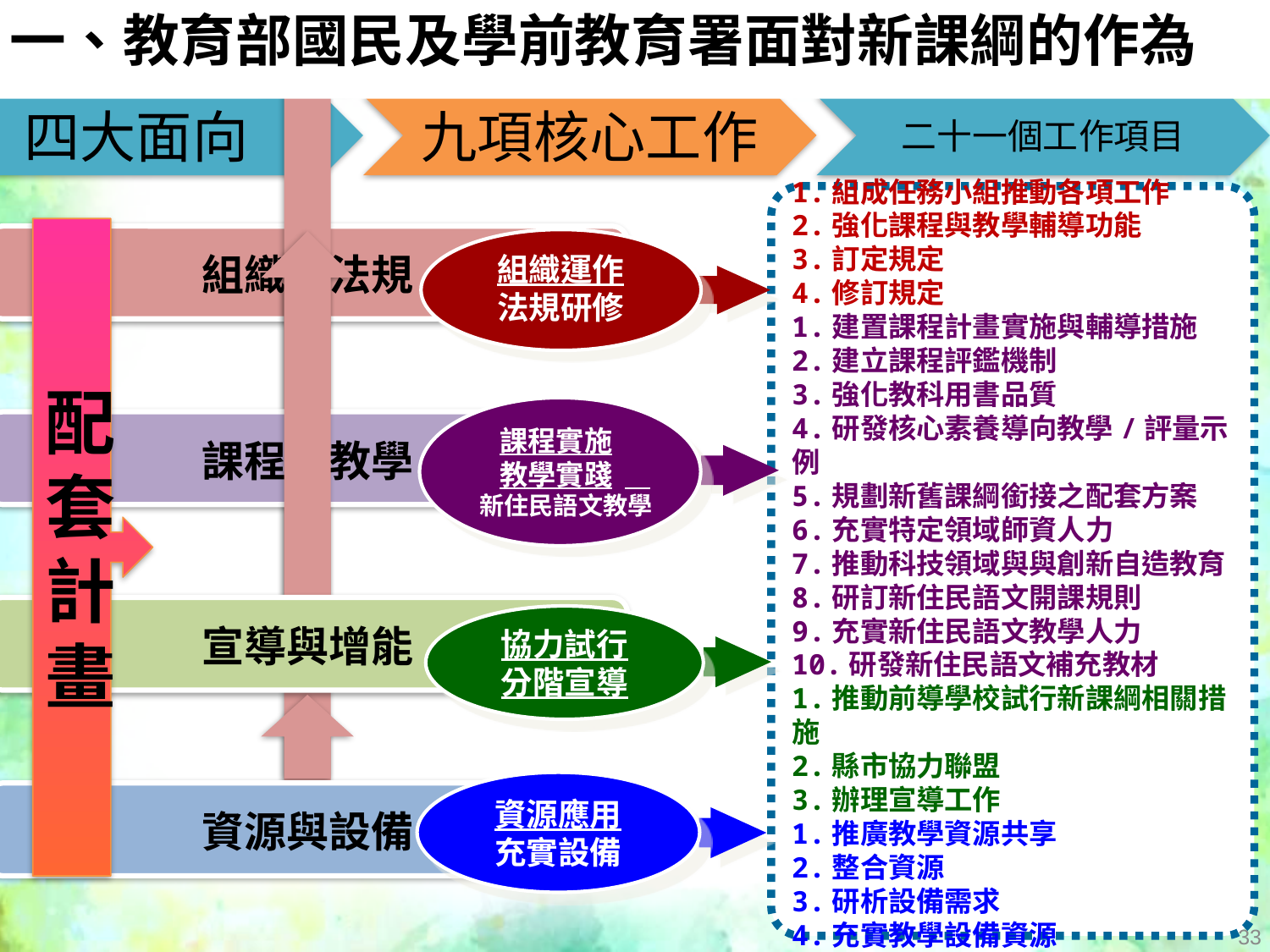

一、教育部國民及學前教育署面對新課綱的作為
四大面向
九項核心工作
二十一個工作項目

配套計畫
組織與法規
宣導與增能
資源與設備
課程與教學

組織運作
法規研修

    課程實施
    教學實踐
 新住民語文教學

資源應用
充實設備

1.組成任務小組推動各項工作
2.強化課程與教學輔導功能
3.訂定規定
4.修訂規定
1.建置課程計畫實施與輔導措施
2.建立課程評鑑機制
3.強化教科用書品質
4.研發核心素養導向教學/評量示例
5.規劃新舊課綱銜接之配套方案
6.充實特定領域師資人力
7.推動科技領域與與創新自造教育
8.研訂新住民語文開課規則
9.充實新住民語文教學人力
10.研發新住民語文補充教材
1.推動前導學校試行新課綱相關措施
2.縣市協力聯盟
3.辦理宣導工作
1.推廣教學資源共享
2.整合資源
3.研析設備需求
4.充實教學設備資源

協力試行
分階宣導
33